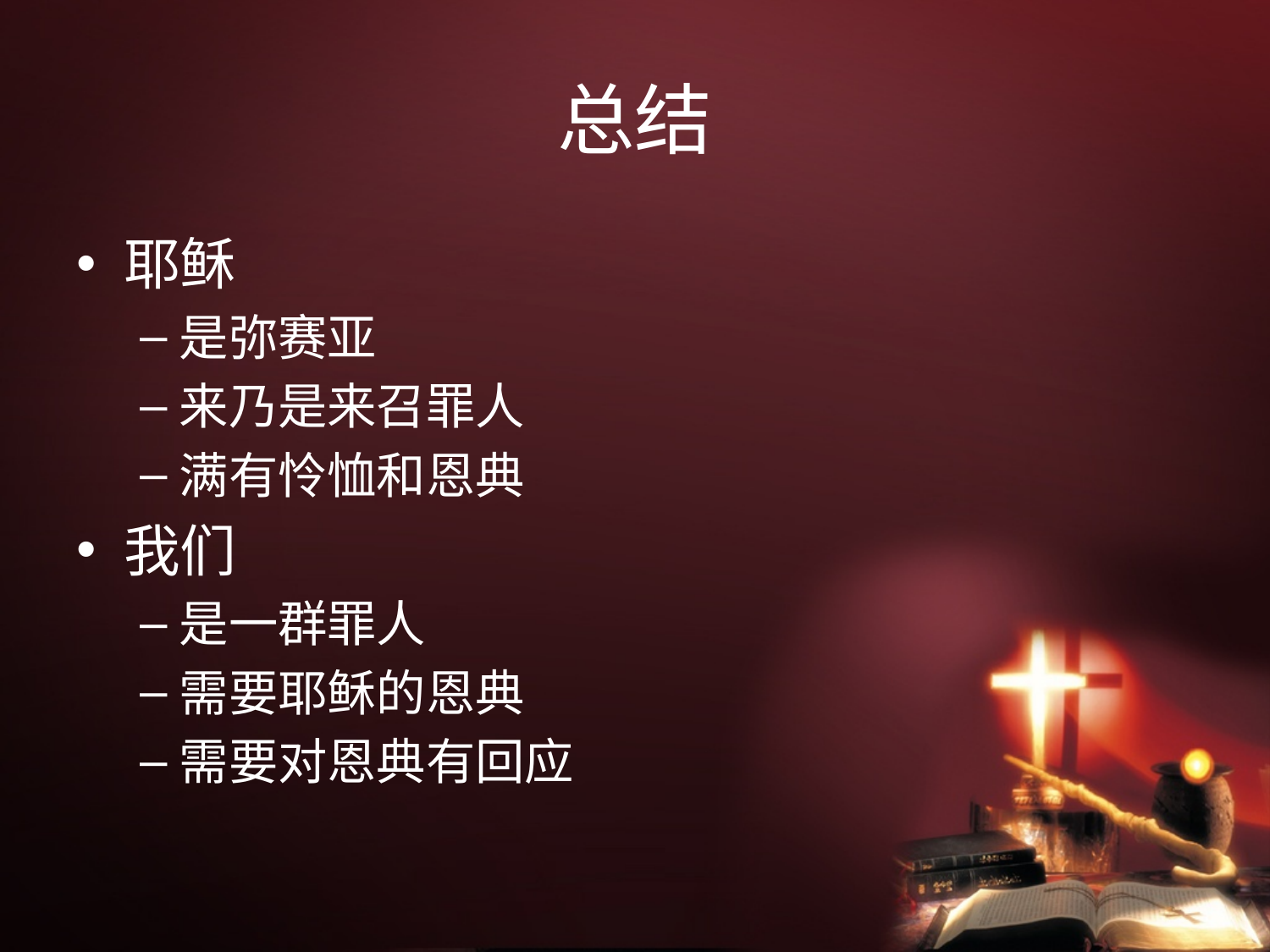

# 总结
耶稣
是弥赛亚
来乃是来召罪人
满有怜恤和恩典
我们
是一群罪人
需要耶稣的恩典
需要对恩典有回应